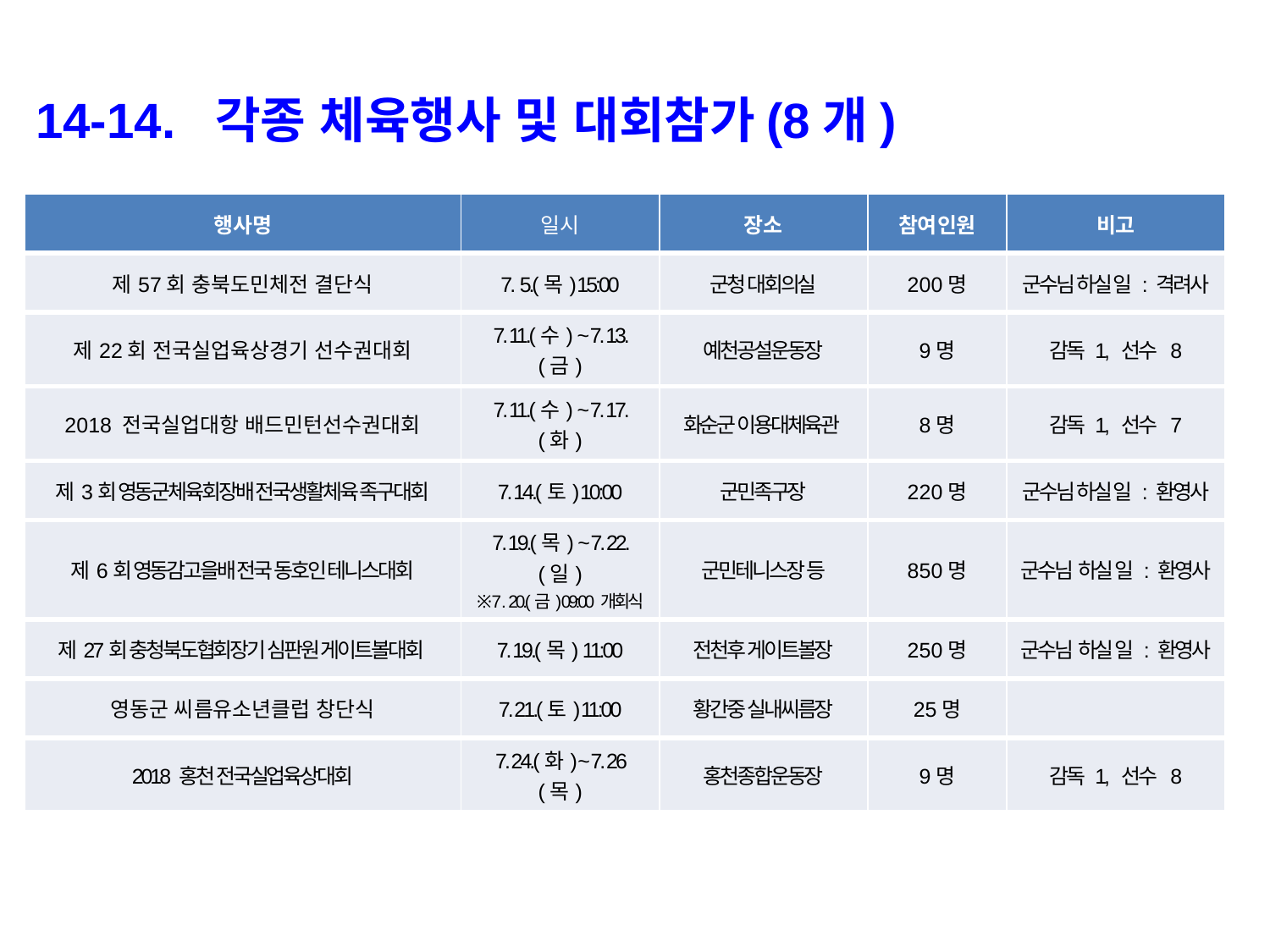

14-14.  각종 체육행사 및 대회참가(8개)

| 행사명 | 일시 | 장소 | 참여인원 | 비고 |
| --- | --- | --- | --- | --- |
| 제57회 충북도민체전 결단식 | 7. 5.(목) 15:00 | 군청 대회의실 | 200명 | 군수님 하실 일 : 격려사 |
| 제22회 전국실업육상경기 선수권대회 | 7. 11.(수) ~ 7. 13.(금) | 예천공설운동장 | 9명 | 감독 1, 선수 8 |
| 2018 전국실업대항 배드민턴선수권대회 | 7. 11.(수) ~ 7. 17.(화) | 화순군 이용대체육관 | 8명 | 감독 1, 선수 7 |
| 제3회 영동군체육회장배 전국생활체육 족구대회 | 7. 14.(토) 10:00 | 군민족구장 | 220명 | 군수님 하실 일 : 환영사 |
| 제6회 영동감고을배 전국 동호인 테니스대회 | 7. 19.(목) ~ 7. 22.(일) ※7. 20.(금) 09:00 개회식 | 군민테니스장 등 | 850명 | 군수님 하실 일 : 환영사 |
| 제27회 충청북도협회장기 심판원 게이트볼대회 | 7. 19.(목) 11:00 | 전천후 게이트볼장 | 250명 | 군수님 하실 일 : 환영사 |
| 영동군 씨름유소년클럽 창단식 | 7. 21.(토) 11:00 | 황간중 실내씨름장 | 25명 |  |
| 2018 홍천 전국실업육상대회 | 7. 24.(화) ~ 7. 26(목) | 홍천종합운동장 | 9명 | 감독 1, 선수 8 |